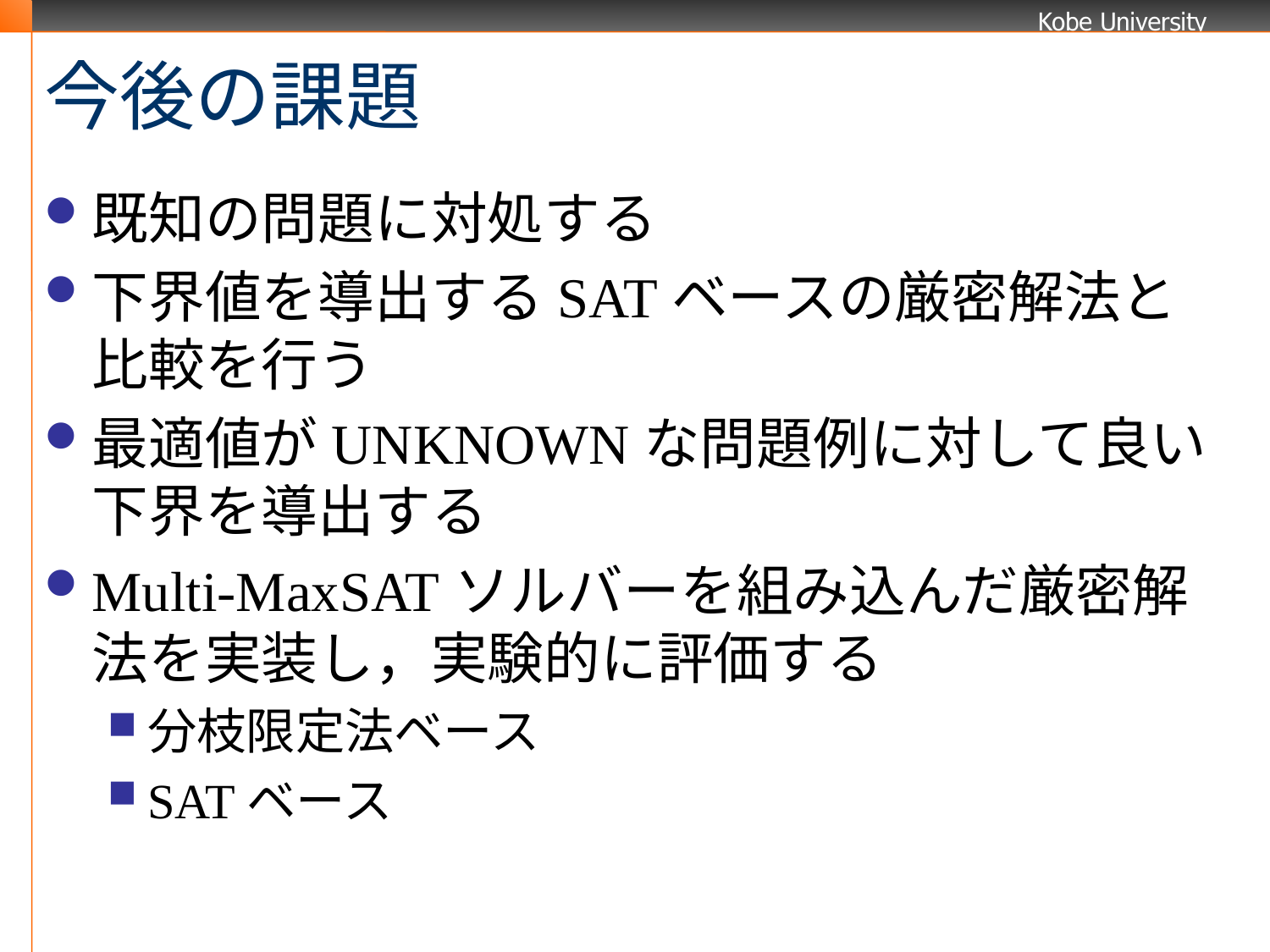

# 今後の課題
既知の問題に対処する
下界値を導出するSATベースの厳密解法と比較を行う
最適値がUNKNOWNな問題例に対して良い下界を導出する
Multi-MaxSATソルバーを組み込んだ厳密解法を実装し，実験的に評価する
分枝限定法ベース
SATベース